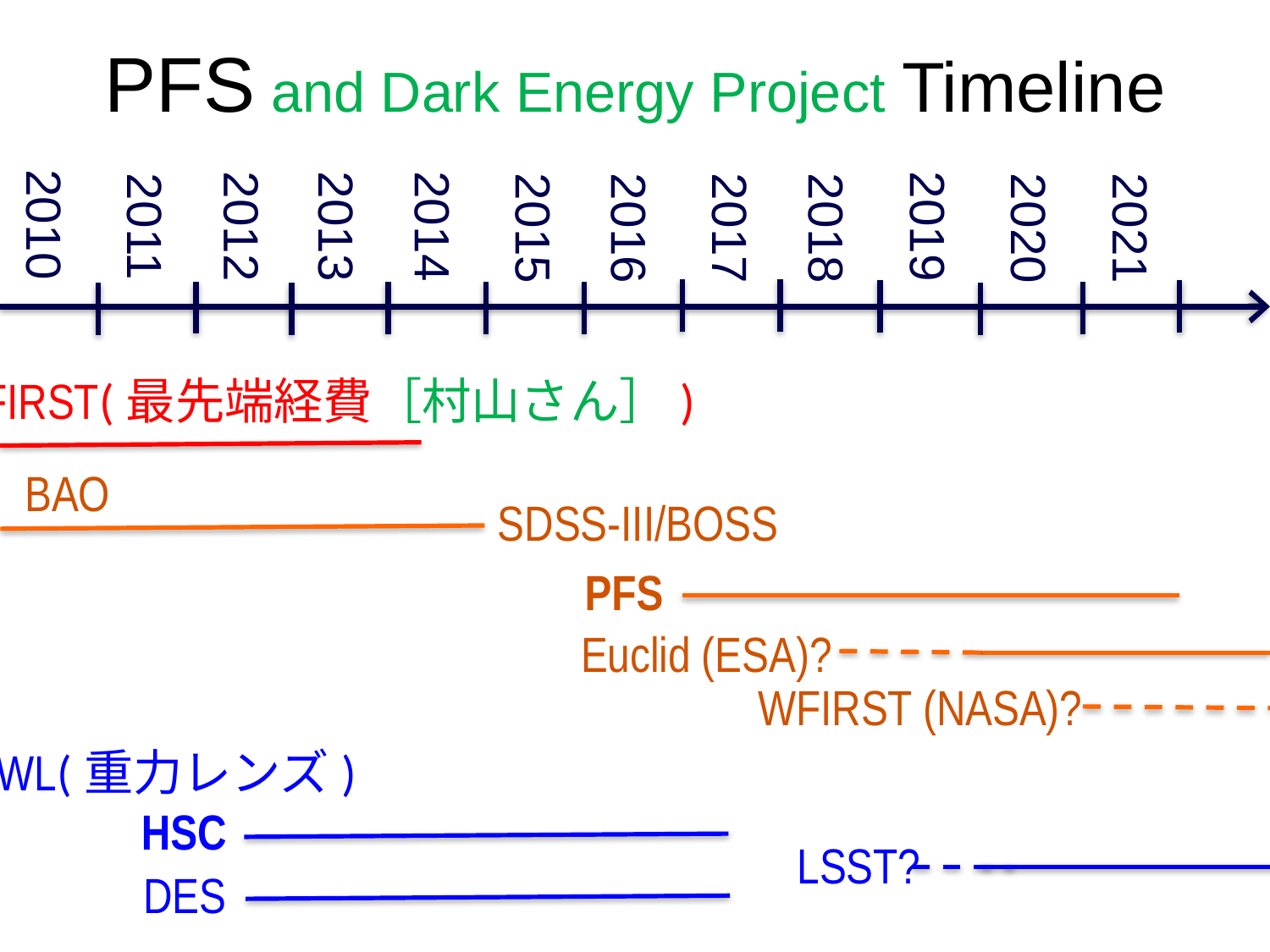

# PFS and Dark Energy Project Timeline
2010
2011
2012
2013
2014
2019
2015
2016
2017
2018
2020
2021
FIRST(最先端経費［村山さん］)
BAO
SDSS-III/BOSS
PFS
Euclid (ESA)?
WFIRST (NASA)?
WL(重力レンズ)
HSC
LSST?
DES